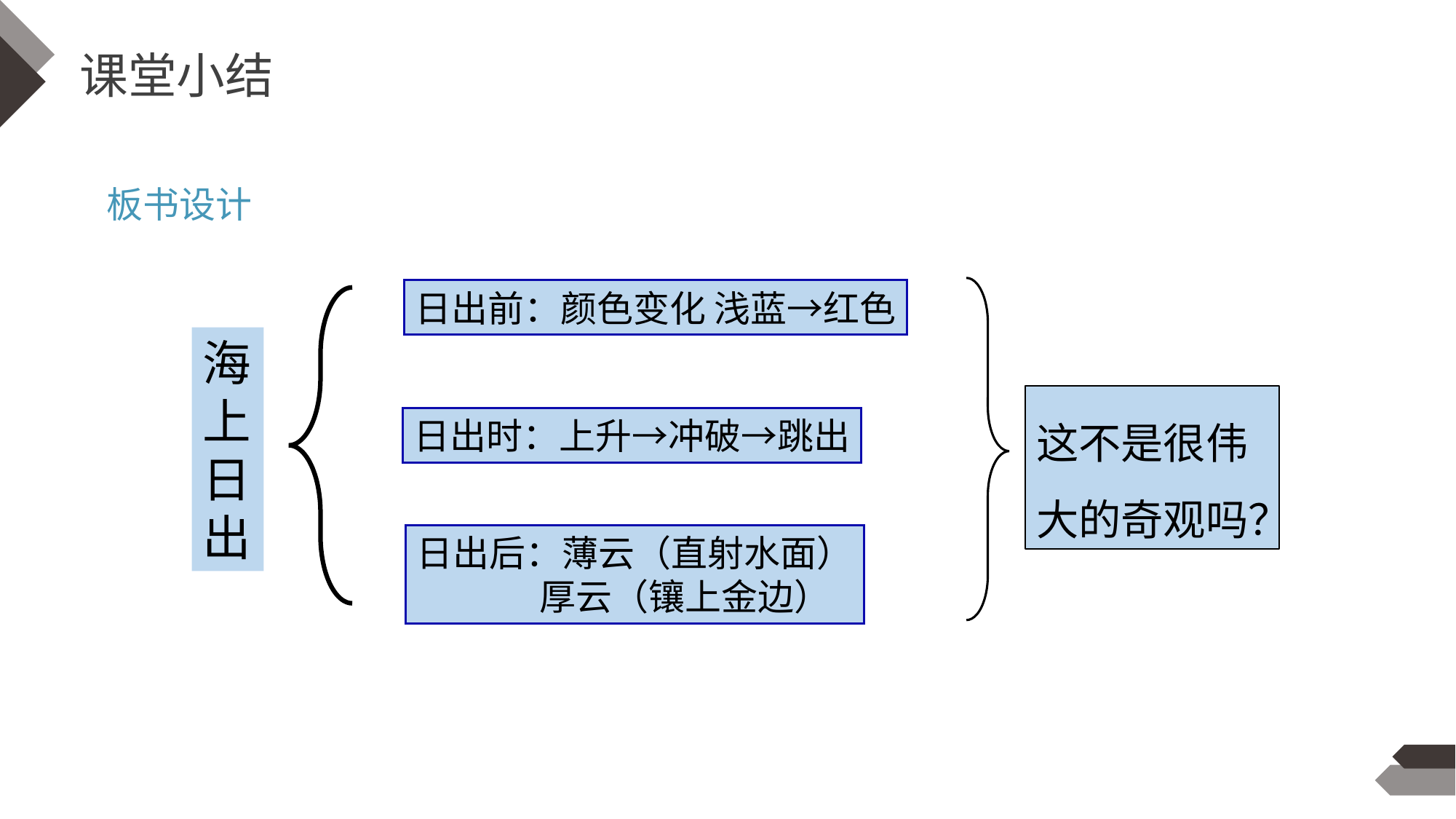

课堂小结
板书设计

日出前：颜色变化 浅蓝→红色

这不是很伟大的奇观吗？
日出时：上升→冲破→跳出
日出后：薄云（直射水面）
              厚云（镶上金边）
海上日出